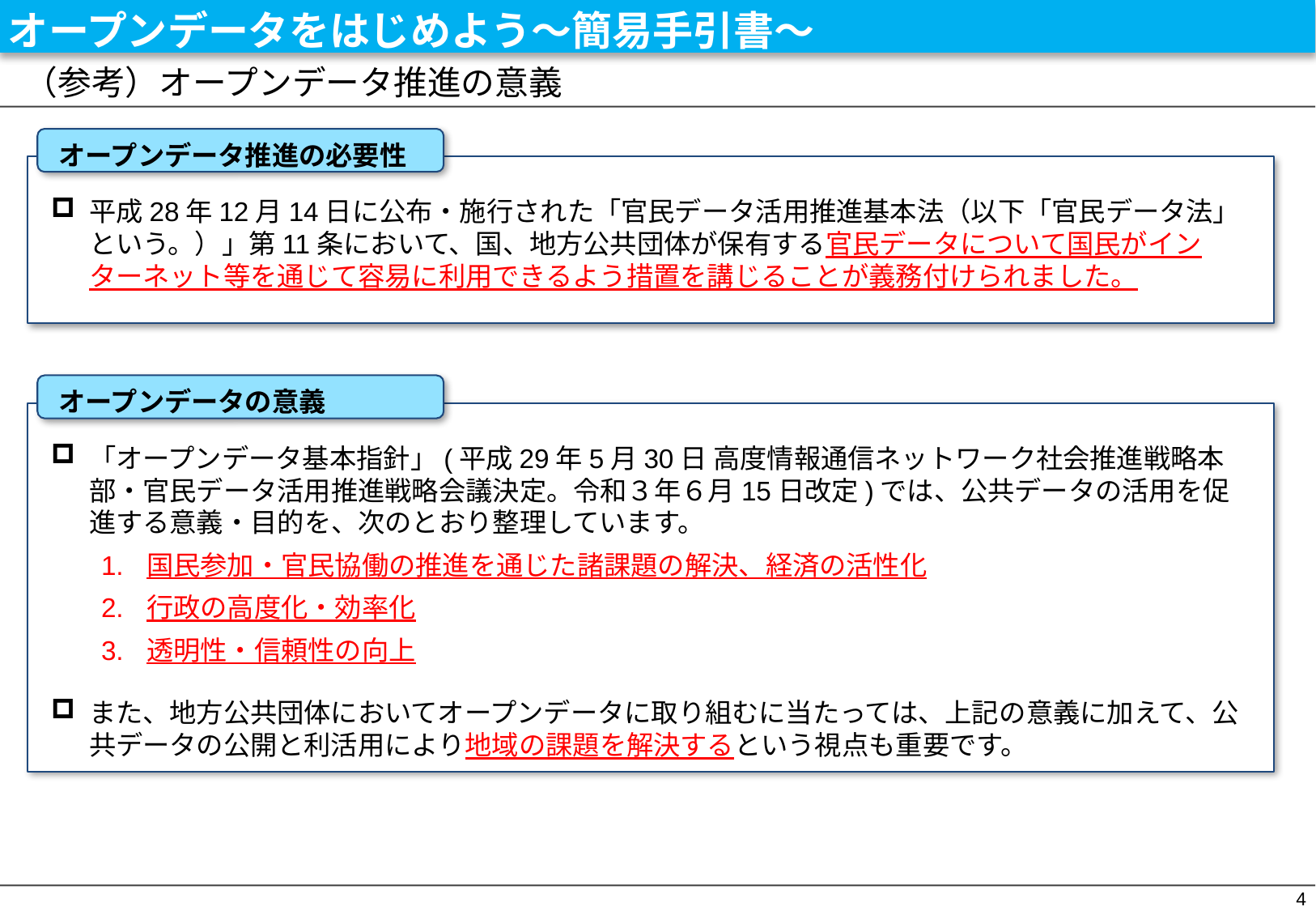

オープンデータをはじめよう〜簡易手引書〜
# （参考）オープンデータ推進の意義
オープンデータ推進の必要性
平成28年12月14日に公布・施行された「官民データ活用推進基本法（以下「官民データ法」という。）」第11条において、国、地方公共団体が保有する官民データについて国民がインターネット等を通じて容易に利用できるよう措置を講じることが義務付けられました。
オープンデータの意義
「オープンデータ基本指針」(平成29年5月30日 高度情報通信ネットワーク社会推進戦略本部・官民データ活用推進戦略会議決定。令和３年６月15日改定)では、公共データの活用を促進する意義・目的を、次のとおり整理しています。
国民参加・官民協働の推進を通じた諸課題の解決、経済の活性化
行政の高度化・効率化
透明性・信頼性の向上
また、地方公共団体においてオープンデータに取り組むに当たっては、上記の意義に加えて、公共データの公開と利活用により地域の課題を解決するという視点も重要です。
4